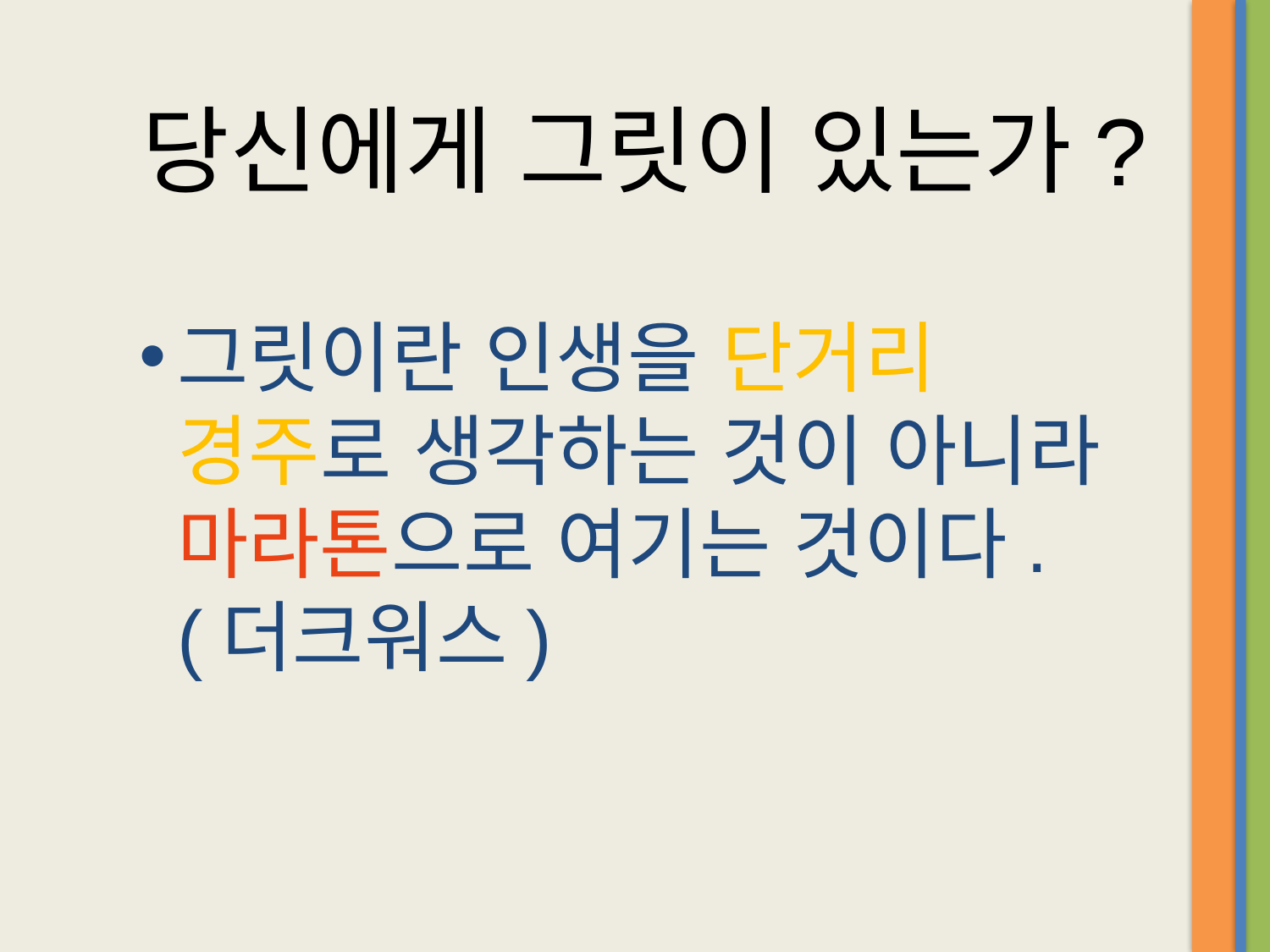

당신에게 그릿이 있는가?
그릿이란 인생을 단거리 경주로 생각하는 것이 아니라 마라톤으로 여기는 것이다. (더크워스)